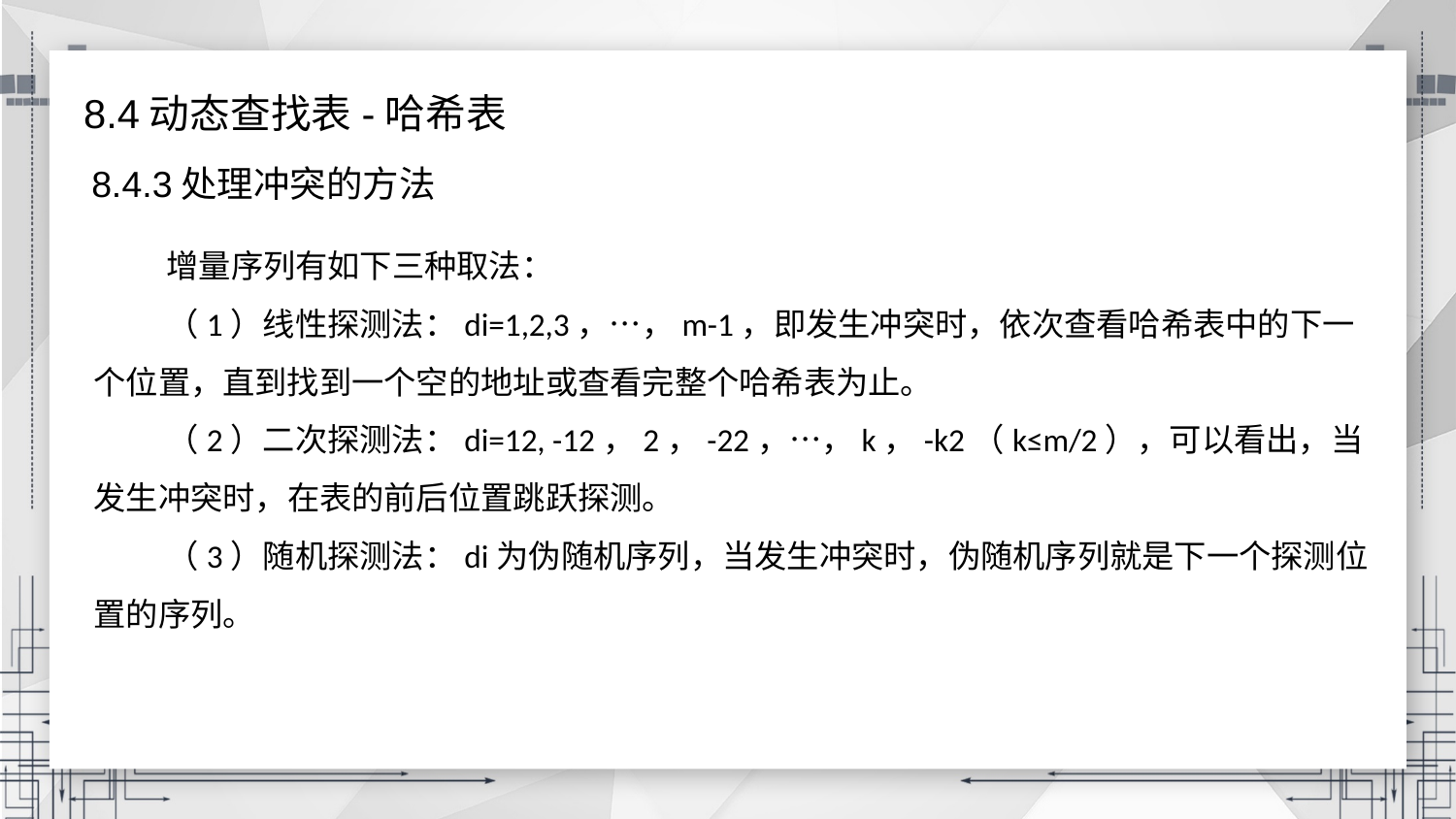

8.4动态查找表-哈希表
8.4.3处理冲突的方法

增量序列有如下三种取法：
（1）线性探测法：di=1,2,3，…，m-1，即发生冲突时，依次查看哈希表中的下一个位置，直到找到一个空的地址或查看完整个哈希表为止。
（2）二次探测法：di=12, -12，2，-22，…，k，-k2（k≤m/2），可以看出，当发生冲突时，在表的前后位置跳跃探测。
（3）随机探测法：di为伪随机序列，当发生冲突时，伪随机序列就是下一个探测位置的序列。